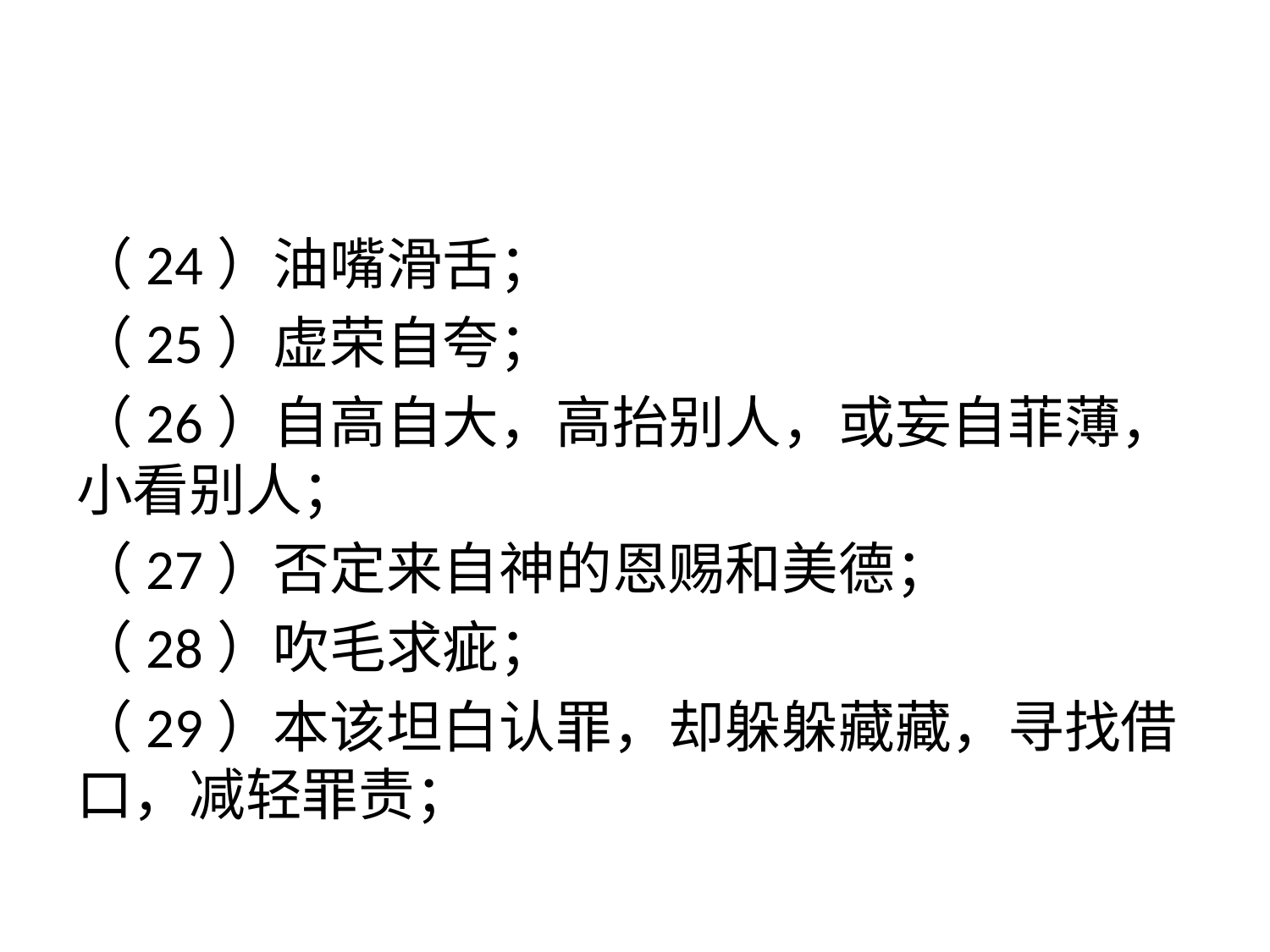

#
（24）油嘴滑舌；
（25）虚荣自夸；
（26）自高自大，高抬别人，或妄自菲薄，小看别人；
（27）否定来自神的恩赐和美德；
（28）吹毛求疵；
（29）本该坦白认罪，却躲躲藏藏，寻找借口，减轻罪责；